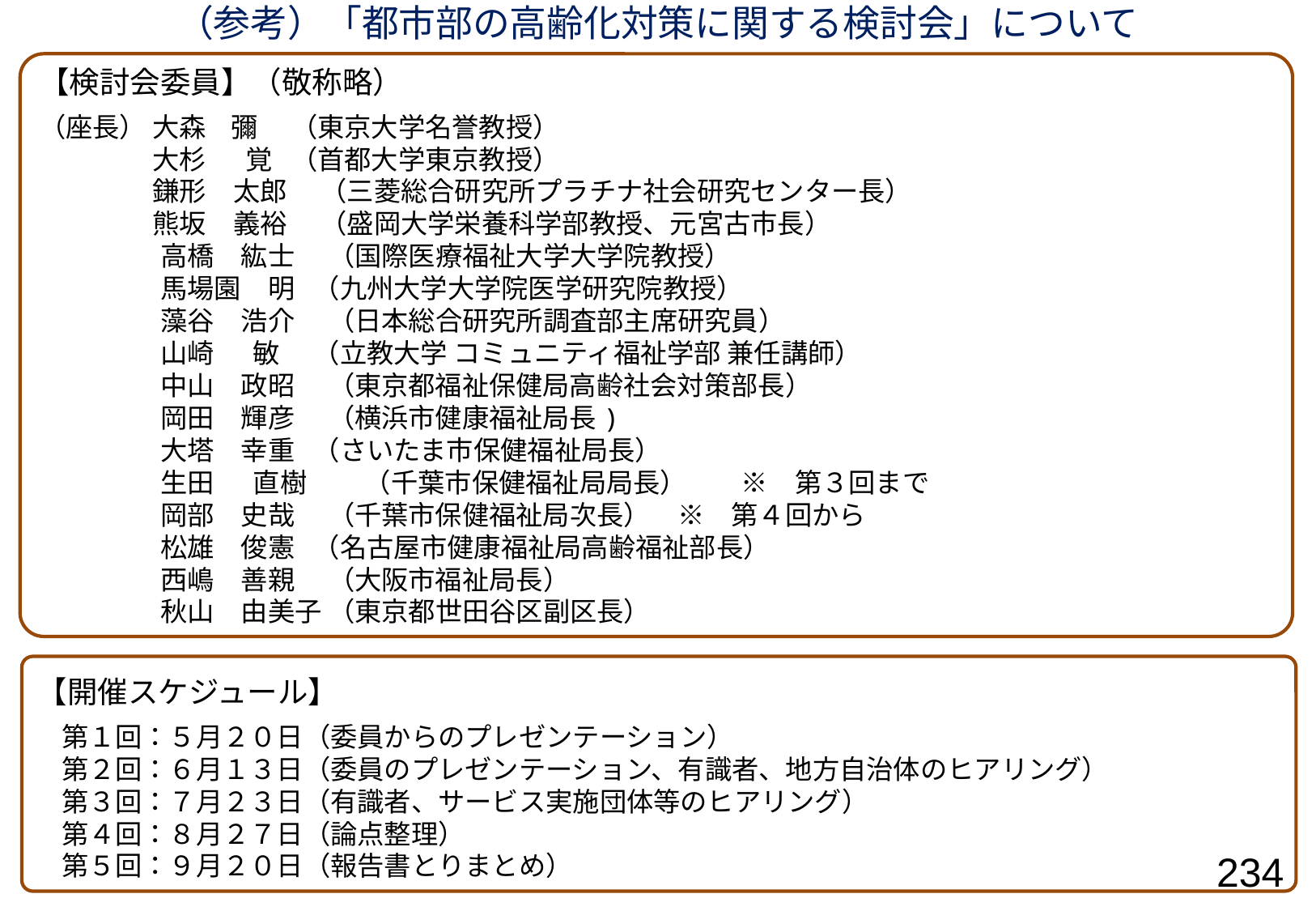

（参考）「都市部の高齢化対策に関する検討会」について

【検討会委員】（敬称略）
（座長） 大森    彌　 （東京大学名誉教授）
　　　　 大杉　  覚   （首都大学東京教授）
　　　　 鎌形　太郎　 （三菱総合研究所プラチナ社会研究センター長）
　　　　 熊坂　義裕　 （盛岡大学栄養科学部教授、元宮古市長）
高橋　紘士 　（国際医療福祉大学大学院教授）
馬場園　明   （九州大学大学院医学研究院教授）
藻谷　浩介　 （日本総合研究所調査部主席研究員）
山崎　  敏　 （立教大学 コミュニティ福祉学部 兼任講師）
中山　政昭　 （東京都福祉保健局高齢社会対策部長）
岡田　輝彦 　（横浜市健康福祉局長)
大塔　幸重   （さいたま市保健福祉局長）
生田　  直樹　     （千葉市保健福祉局局長）　　※　第３回まで
岡部　史哉　 （千葉市保健福祉局次長）　※　第４回から
松雄　俊憲   （名古屋市健康福祉局高齢福祉部長）
西嶋　善親　 （大阪市福祉局長）
秋山　由美子 （東京都世田谷区副区長）

【開催スケジュール】
   第１回：５月２０日（委員からのプレゼンテーション）
   第２回：６月１３日（委員のプレゼンテーション、有識者、地方自治体のヒアリング）
   第３回：７月２３日（有識者、サービス実施団体等のヒアリング）
   第４回：８月２７日（論点整理）
   第５回：９月２０日（報告書とりまとめ）
234